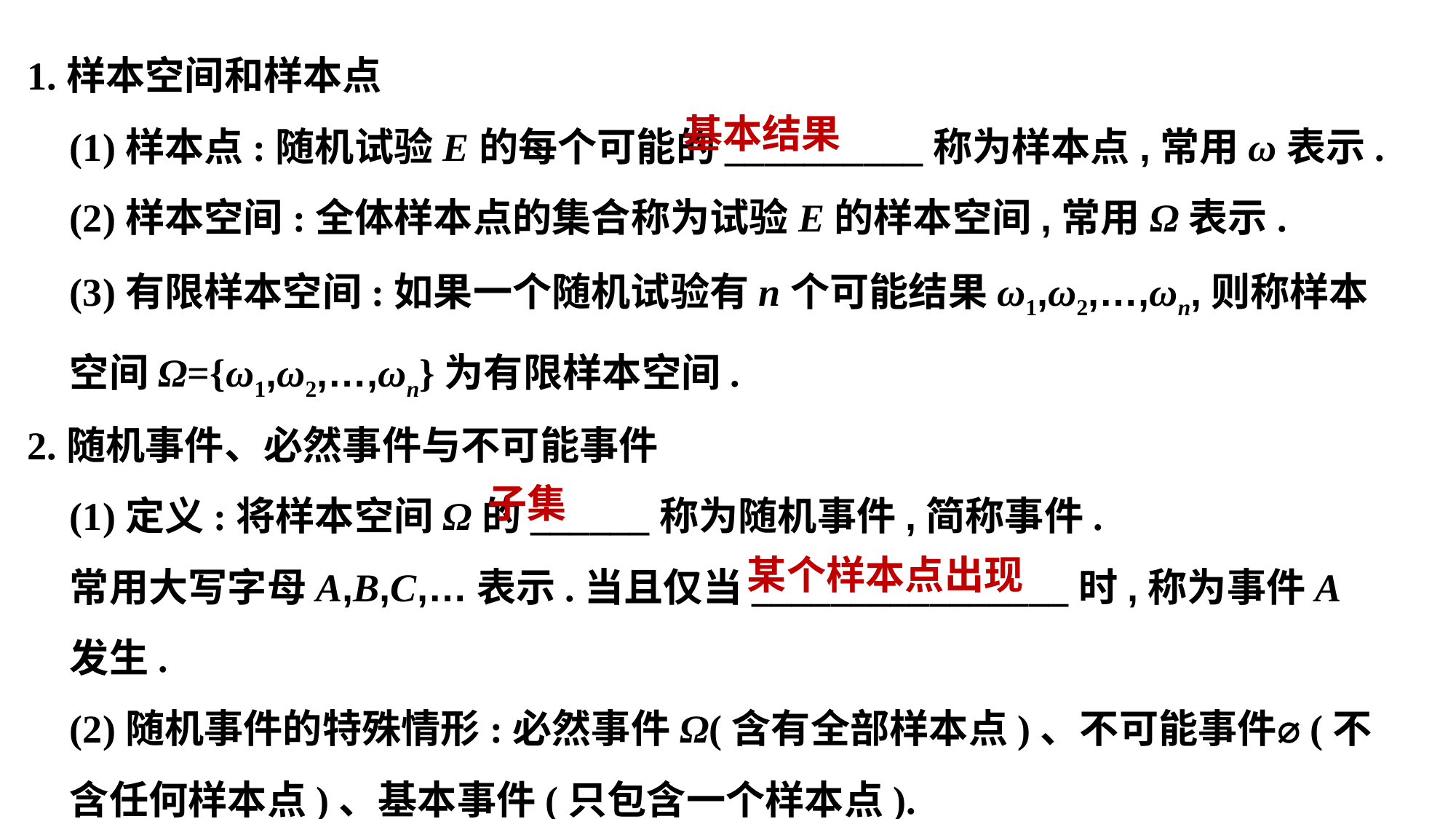

1.样本空间和样本点
	(1)样本点:随机试验E的每个可能的__________称为样本点,常用ω表示.
	(2)样本空间:全体样本点的集合称为试验E的样本空间,常用Ω表示.
	(3)有限样本空间:如果一个随机试验有n个可能结果ω1,ω2,…,ωn,则称样本空间Ω={ω1,ω2,…,ωn}为有限样本空间.
基本结果
2.随机事件、必然事件与不可能事件
	(1)定义:将样本空间Ω的______称为随机事件,简称事件.
	常用大写字母A,B,C,…表示.当且仅当________________时,称为事件A发生.
	(2)随机事件的特殊情形:必然事件Ω(含有全部样本点)、不可能事件⌀(不含任何样本点)、基本事件(只包含一个样本点).
子集
某个样本点出现